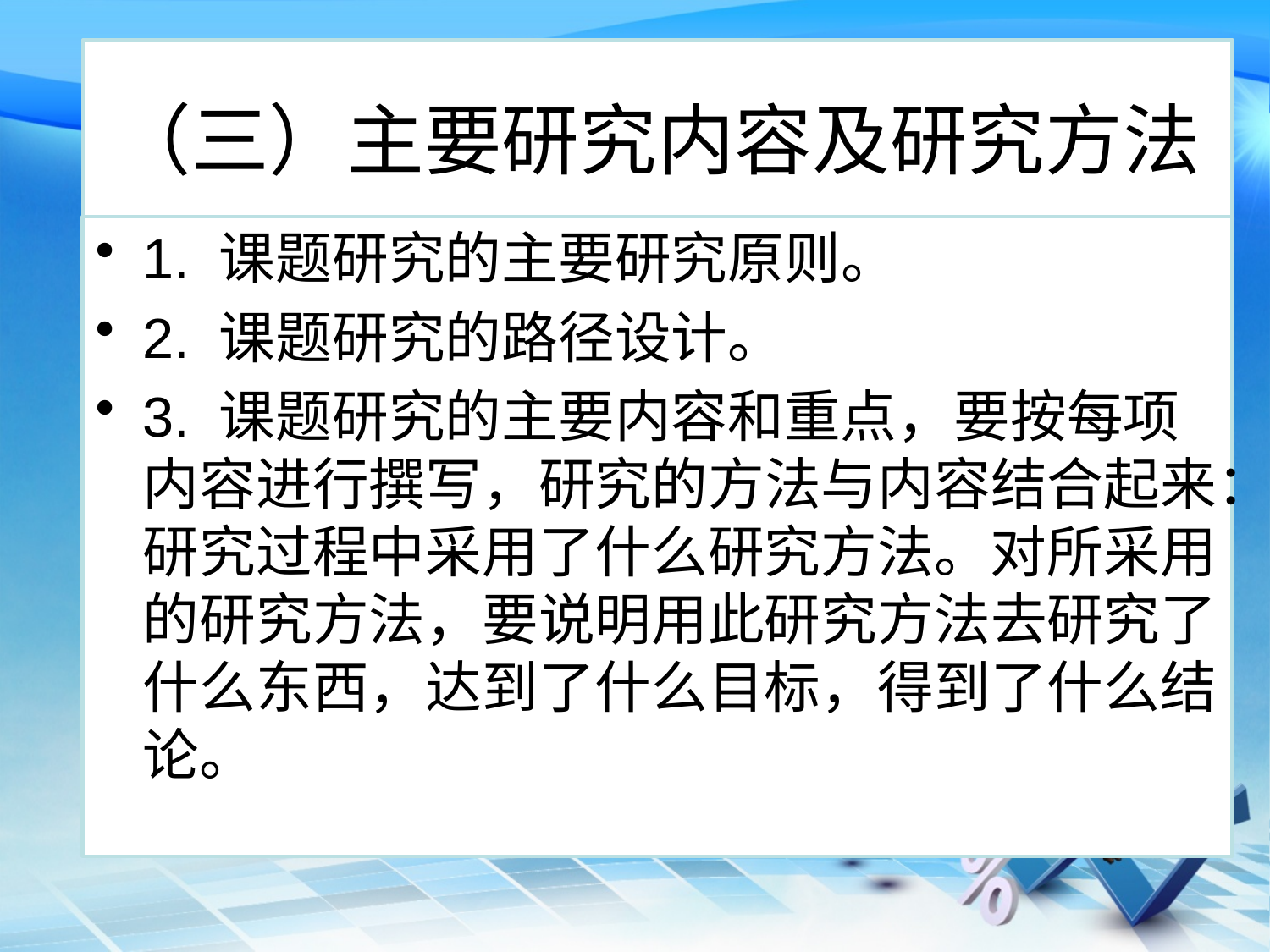

# （三）主要研究内容及研究方法
1. 课题研究的主要研究原则。
2. 课题研究的路径设计。
3. 课题研究的主要内容和重点，要按每项内容进行撰写，研究的方法与内容结合起来：研究过程中采用了什么研究方法。对所采用的研究方法，要说明用此研究方法去研究了什么东西，达到了什么目标，得到了什么结论。
51